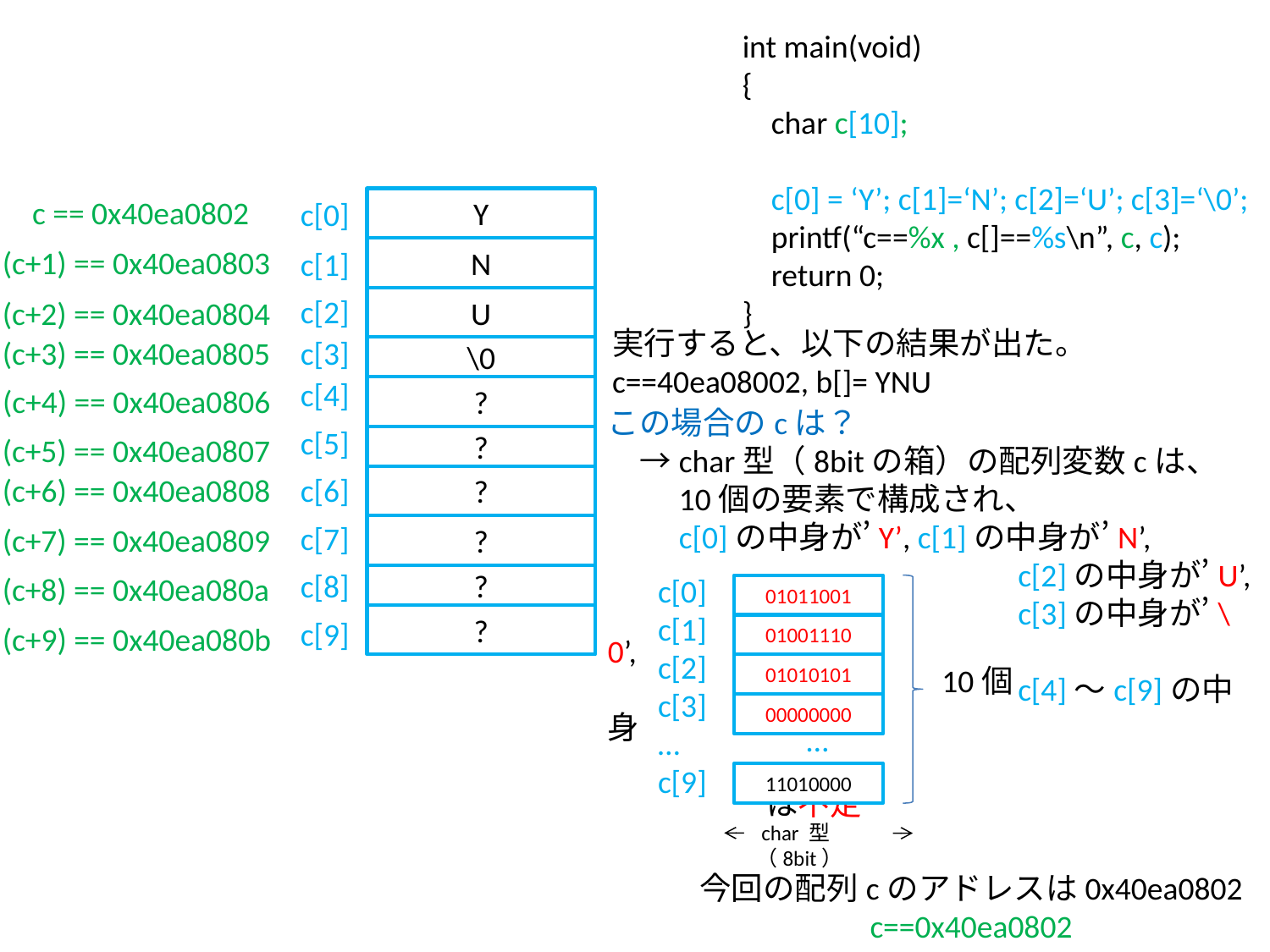

int main(void)
{
    char c[10];

    c[0] = ‘Y’; c[1]=‘N’; c[2]=‘U’; c[3]=‘\0’;
    printf(“c==%x , c[]==%s\n”, c, c);
    return 0;
}
c == 0x40ea0802
c[0]
Y
(c+1) == 0x40ea0803
c[1]
N
c[2]
(c+2) == 0x40ea0804
U
実行すると、以下の結果が出た。
c==40ea08002, b[]= YNU
(c+3) == 0x40ea0805
c[3]
\0
c[4]
(c+4) == 0x40ea0806
?
この場合のcは？
　→char型（8bitの箱）の配列変数cは、
　　10個の要素で構成され、
　　c[0]の中身が’Y’, c[1]の中身が’N’,
                                                         c[2]の中身が’U’,
                                                         c[3]の中身が’\0’,
                                                         c[4]～c[9]の中身
　　　　　　　　　　　　　　　　　　　　　　　　　は不定
c[5]
(c+5) == 0x40ea0807
?
(c+6) == 0x40ea0808
c[6]
?
c[7]
(c+7) == 0x40ea0809
?
c[8]
(c+8) == 0x40ea080a
?
c[0]
c[1]
c[2]
c[3]
…
c[9]
01011001

?
c[9]
(c+9) == 0x40ea080b
01001110
01010101
10個
00000000
…
11010000
 char 型（8bit）
今回の配列cのアドレスは0x40ea0802
c==0x40ea0802